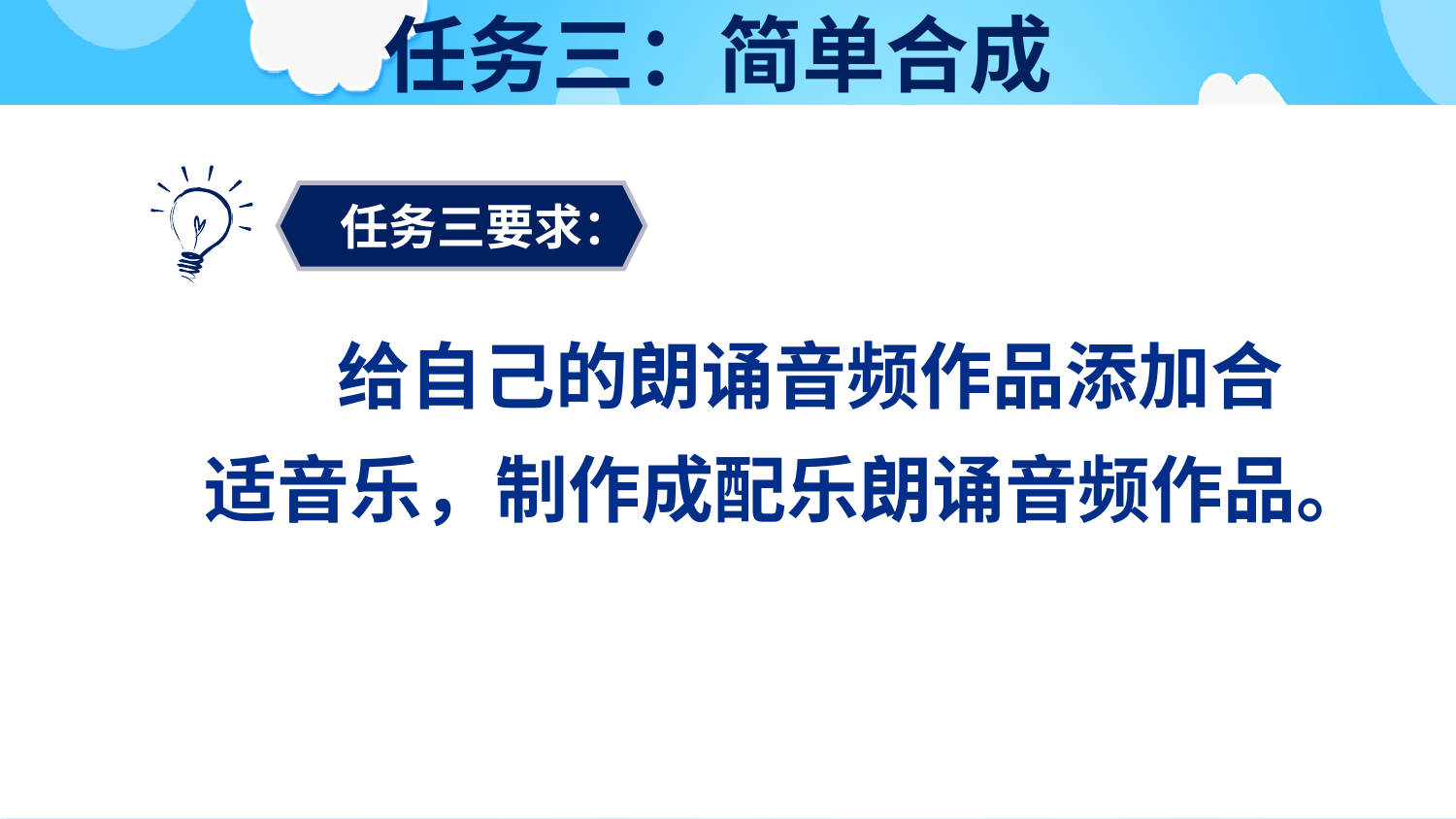

# 任务三：简单合成

任务三要求：
       给自己的朗诵音频作品添加合适音乐，制作成配乐朗诵音频作品。